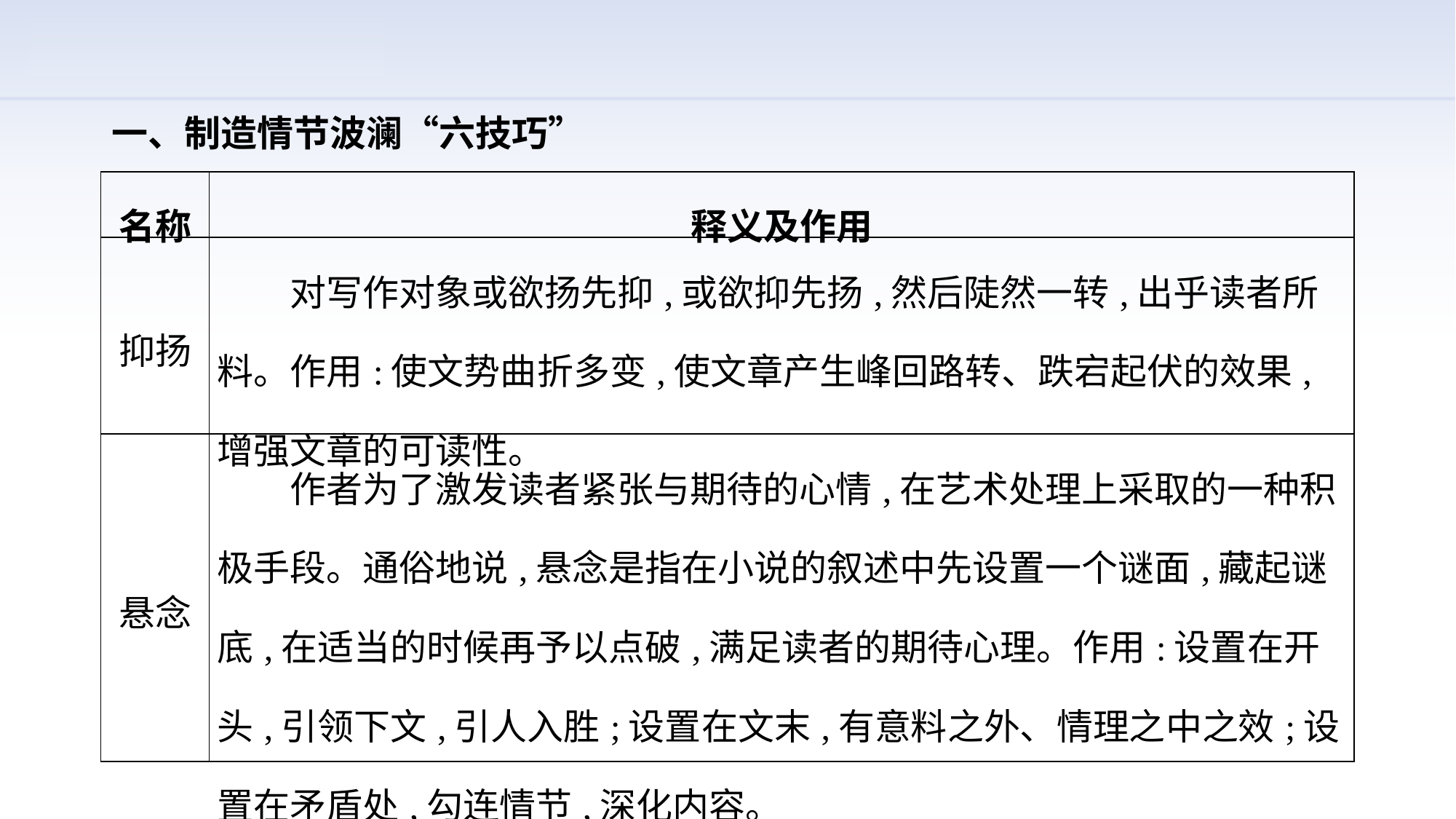

一、制造情节波澜“六技巧”
| 名称 | 释义及作用 |
| --- | --- |
| 抑扬 | 对写作对象或欲扬先抑,或欲抑先扬,然后陡然一转,出乎读者所料。作用:使文势曲折多变,使文章产生峰回路转、跌宕起伏的效果,增强文章的可读性。 |
| 悬念 | 作者为了激发读者紧张与期待的心情,在艺术处理上采取的一种积极手段。通俗地说,悬念是指在小说的叙述中先设置一个谜面,藏起谜底,在适当的时候再予以点破,满足读者的期待心理。作用:设置在开头,引领下文,引人入胜;设置在文末,有意料之外、情理之中之效;设置在矛盾处,勾连情节,深化内容。 |